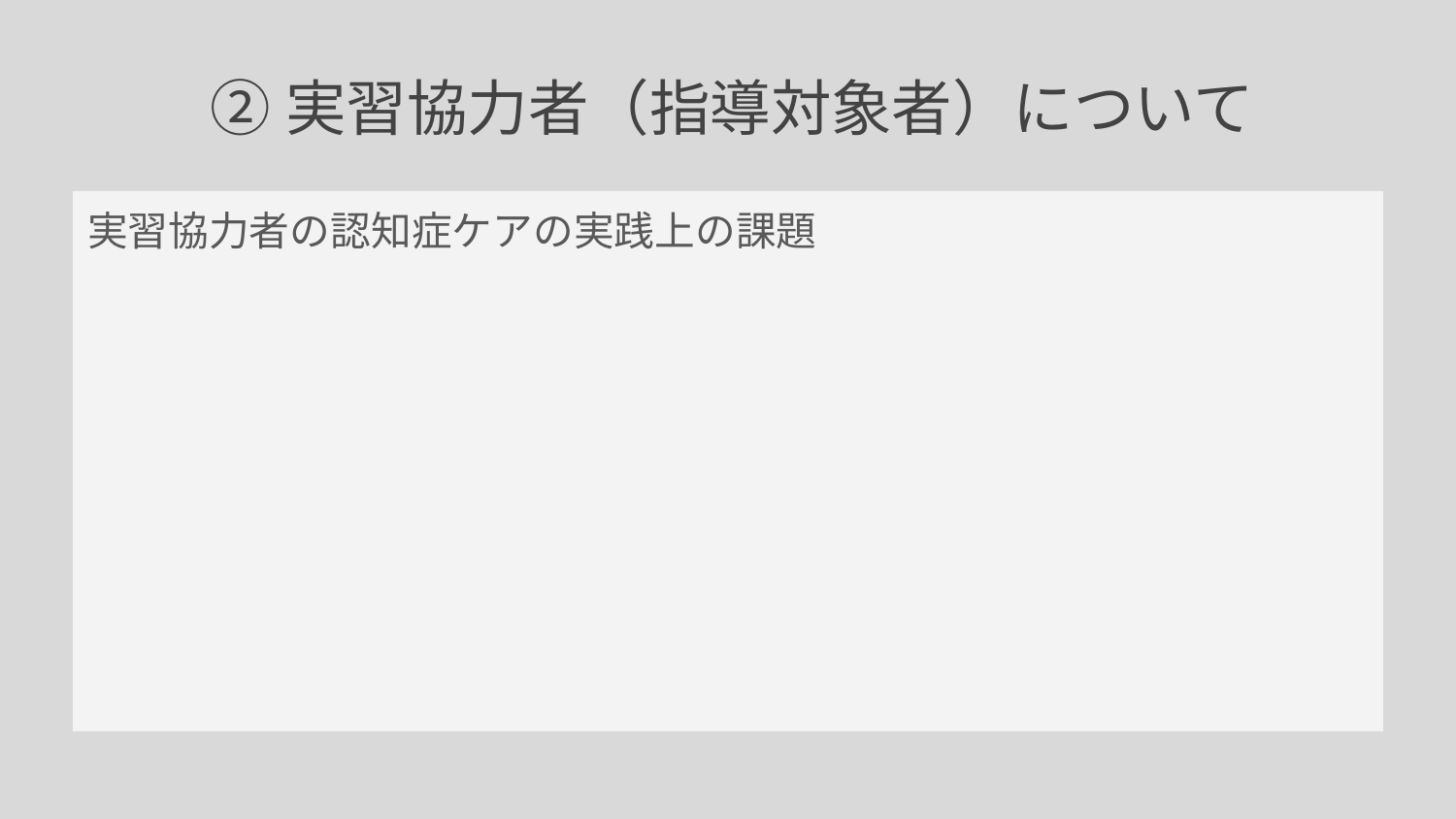

# ②実習協力者（指導対象者）について
実習協力者の認知症ケアの実践上の課題